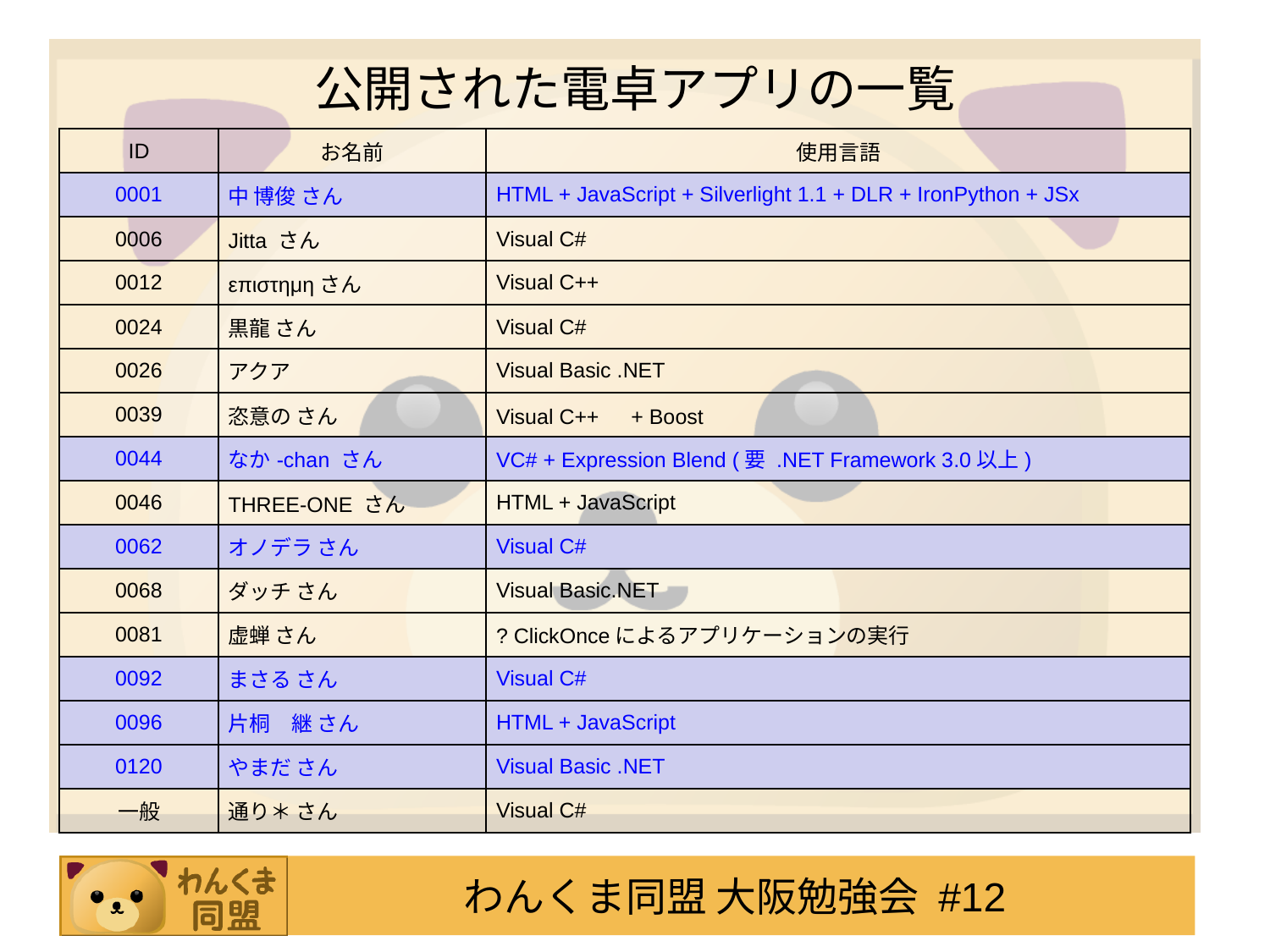

# 公開された電卓アプリの一覧
| ID | お名前 | 使用言語 |
| --- | --- | --- |
| 0001 | 中 博俊 さん | HTML + JavaScript + Silverlight 1.1 + DLR + IronPython + JSx |
| 0006 | Jitta さん | Visual C# |
| 0012 | επιστημηさん | Visual C++ |
| 0024 | 黒龍 さん | Visual C# |
| 0026 | アクア | Visual Basic .NET |
| 0039 | 恣意の さん | Visual C++　+ Boost |
| 0044 | なか-chan さん | VC# + Expression Blend (要 .NET Framework 3.0以上) |
| 0046 | THREE-ONE さん | HTML + JavaScript |
| 0062 | オノデラ さん | Visual C# |
| 0068 | ダッチ さん | Visual Basic.NET |
| 0081 | 虚蝉 さん | ? ClickOnceによるアプリケーションの実行 |
| 0092 | まさる さん | Visual C# |
| 0096 | 片桐　継 さん | HTML + JavaScript |
| 0120 | やまだ さん | Visual Basic .NET |
| 一般 | 通り＊ さん | Visual C# |